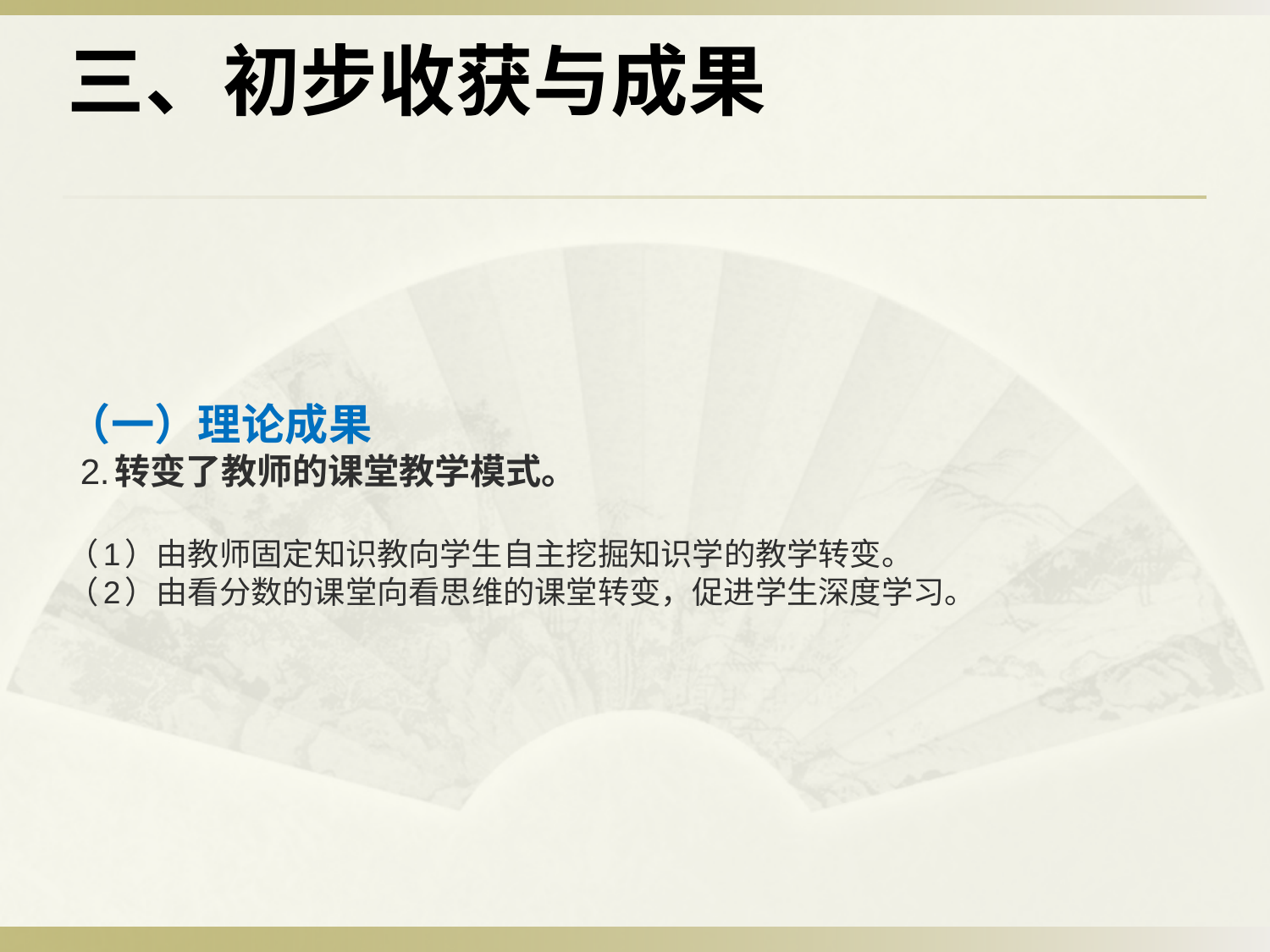

三、初步收获与成果

# （一）理论成果 2.转变了教师的课堂教学模式。 （1）由教师固定知识教向学生自主挖掘知识学的教学转变。 （2）由看分数的课堂向看思维的课堂转变，促进学生深度学习。